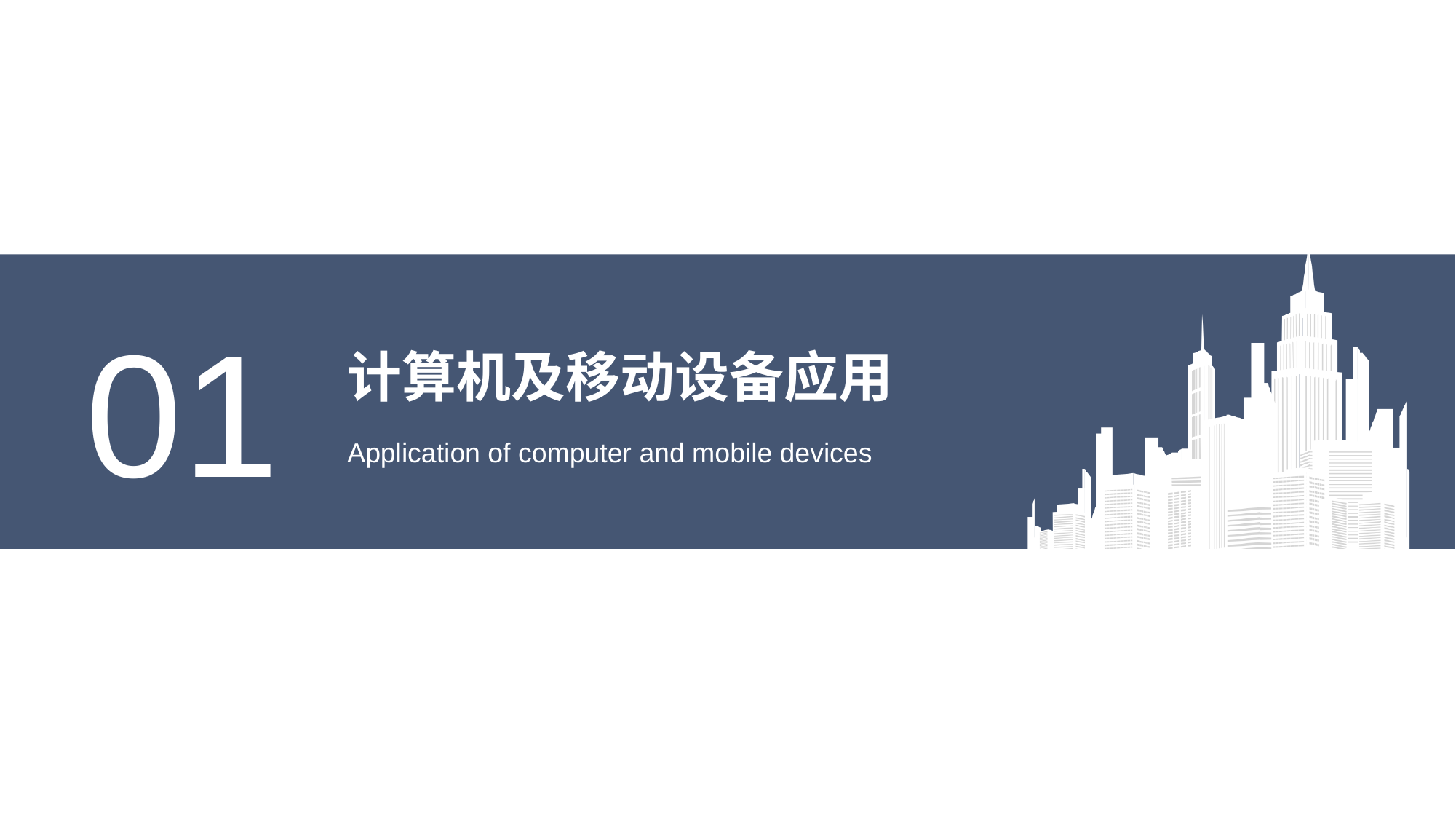

01
# 计算机及移动设备应用
Application of computer and mobile devices